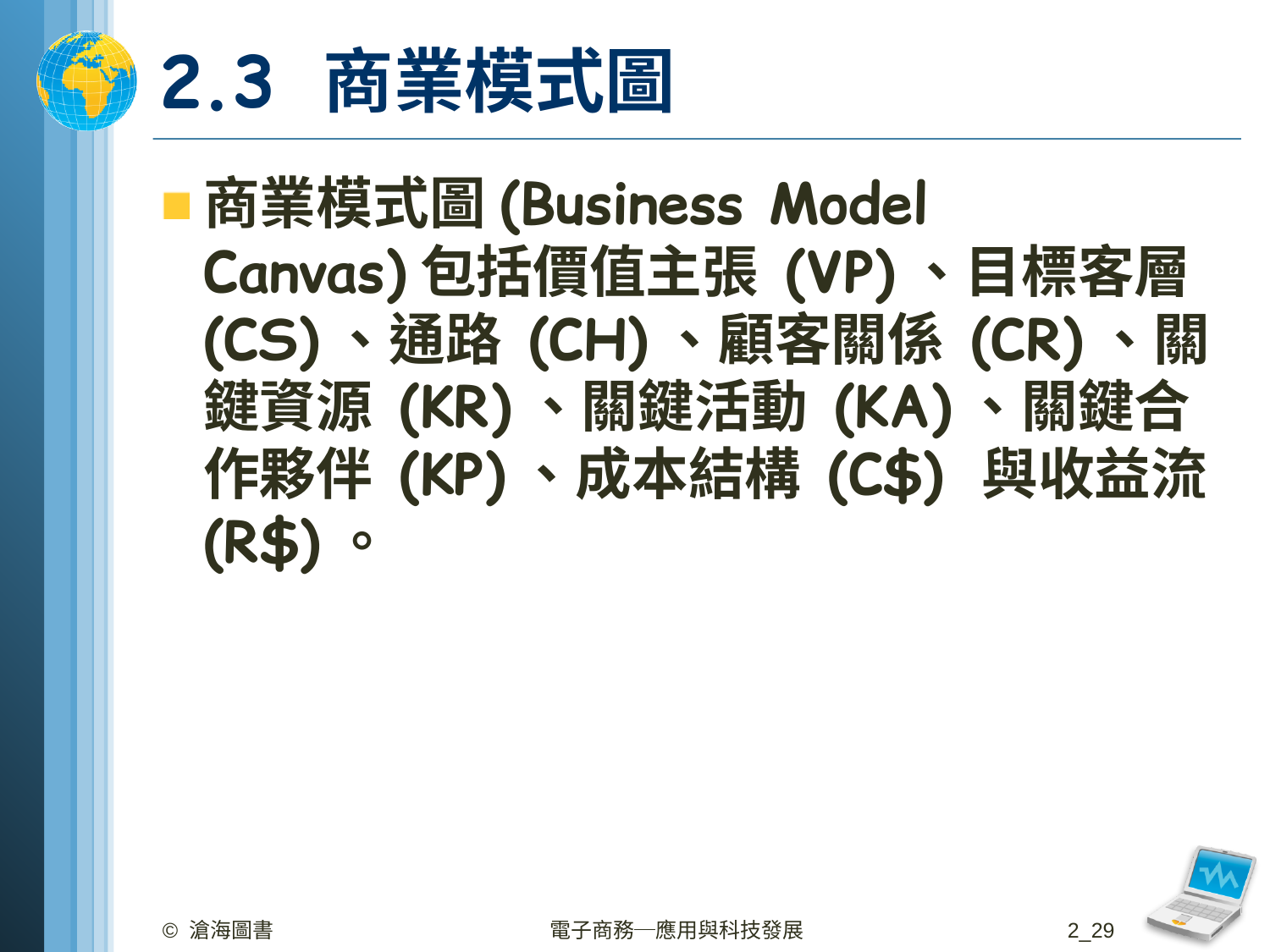

# 2.3 商業模式圖
商業模式圖(Business Model
Canvas)包括價值主張 (VP)、目標客層 (CS)、通路 (CH)、顧客關係 (CR)、關鍵資源 (KR)、關鍵活動 (KA)、關鍵合作夥伴 (KP)、成本結構 (C$) 與收益流 (R$)。

© 滄海圖書
電子商務─應用與科技發展
2_29